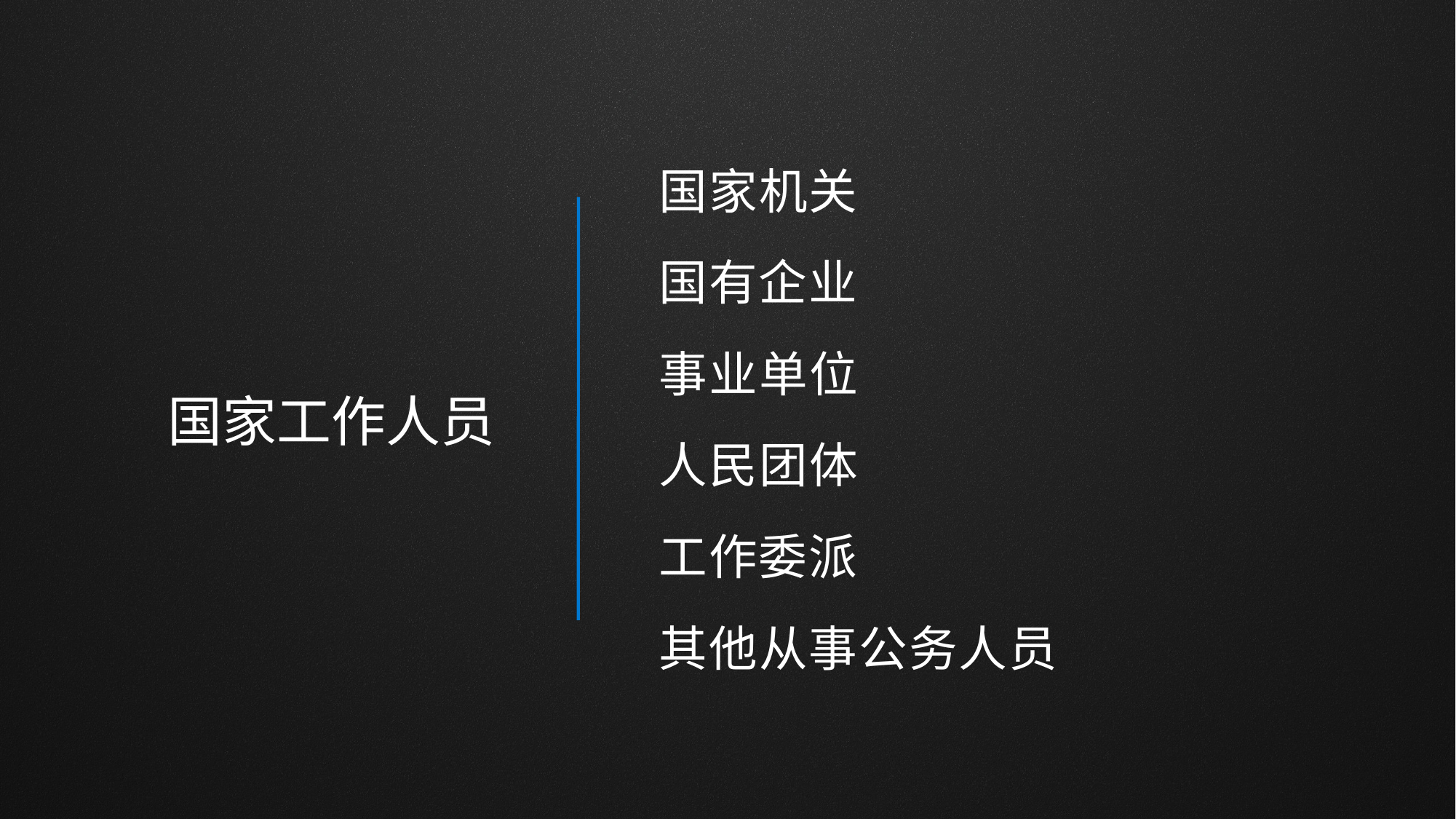

国家机关

国有企业
事业单位
国家工作人员
人民团体
工作委派
其他从事公务人员